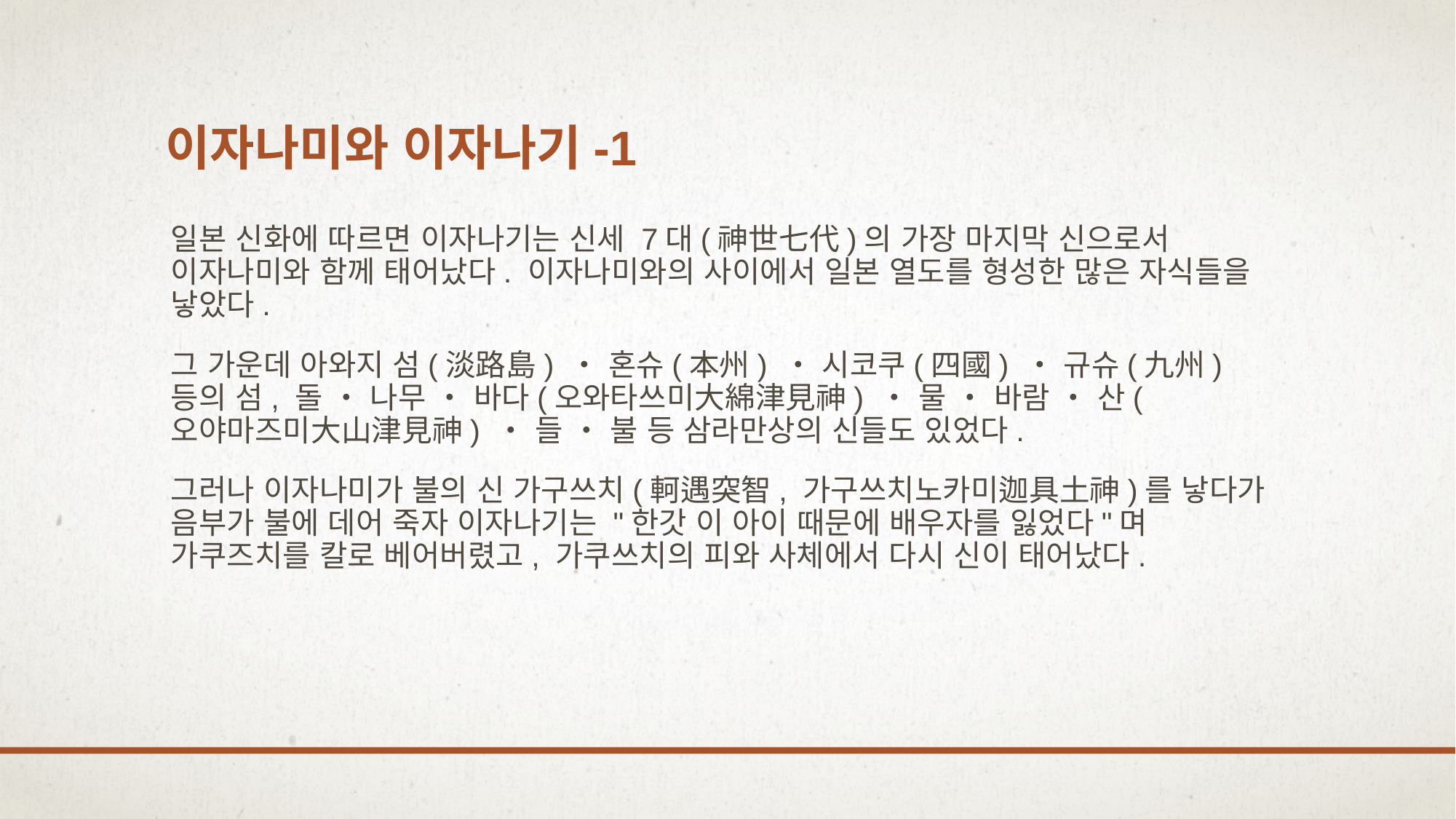

# 이자나미와 이자나기-1
일본 신화에 따르면 이자나기는 신세 7대(神世七代)의 가장 마지막 신으로서 이자나미와 함께 태어났다. 이자나미와의 사이에서 일본 열도를 형성한 많은 자식들을 낳았다.
그 가운데 아와지 섬(淡路島) ・ 혼슈(本州) ・ 시코쿠(四國) ・ 규슈(九州) 등의 섬, 돌 ・ 나무 ・ 바다(오와타쓰미大綿津見神) ・ 물 ・ 바람 ・ 산(오야마즈미大山津見神) ・ 들 ・ 불 등 삼라만상의 신들도 있었다.
그러나 이자나미가 불의 신 가구쓰치(軻遇突智, 가구쓰치노카미迦具土神)를 낳다가 음부가 불에 데어 죽자 이자나기는 "한갓 이 아이 때문에 배우자를 잃었다"며 가쿠즈치를 칼로 베어버렸고, 가쿠쓰치의 피와 사체에서 다시 신이 태어났다.